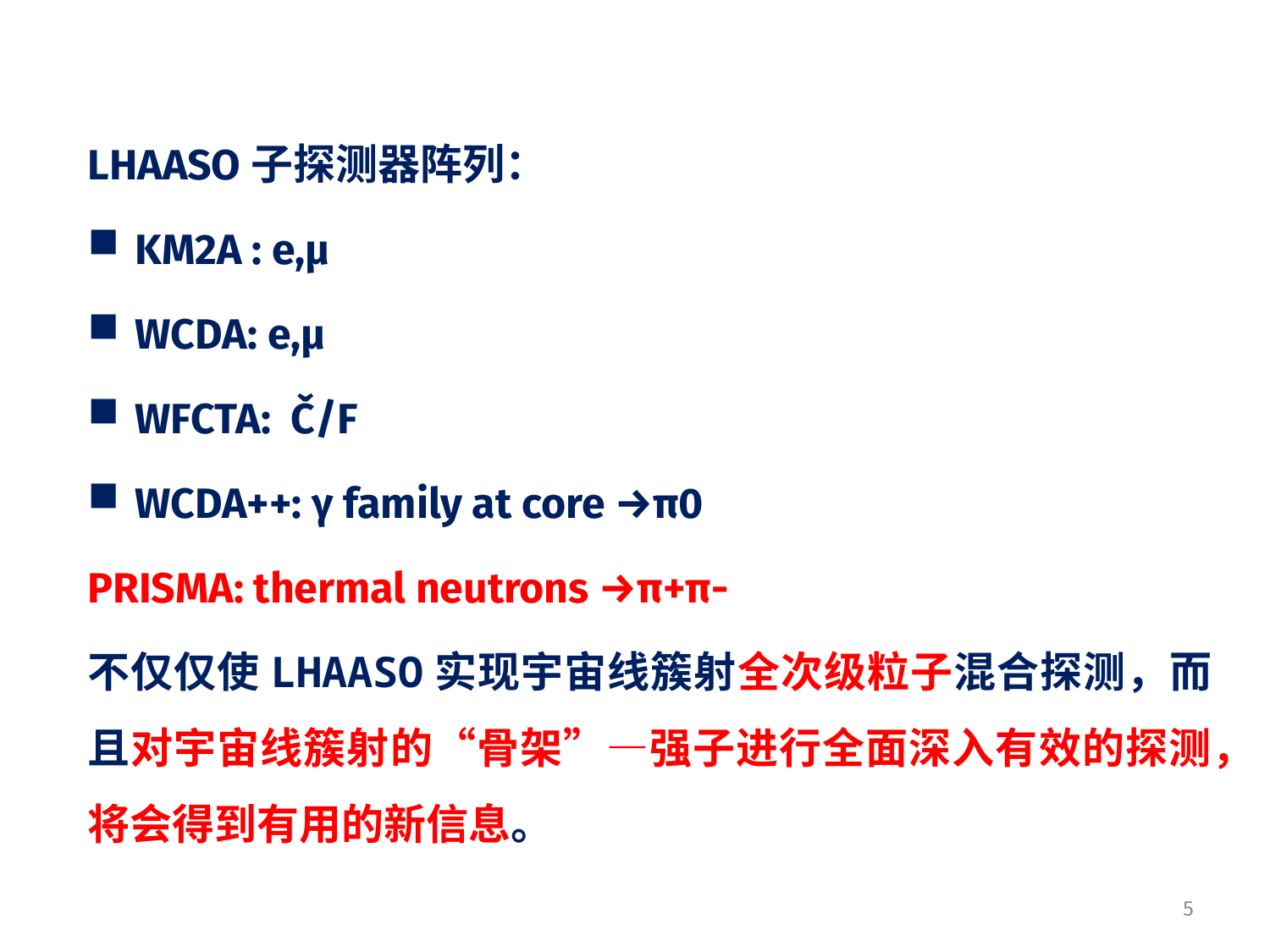

LHAASO子探测器阵列：
KM2A : e,μ
WCDA: e,μ
WFCTA:  Č/F
WCDA++: γ family at core →π0
PRISMA: thermal neutrons →π+π-
不仅仅使LHAASO实现宇宙线簇射全次级粒子混合探测，而且对宇宙线簇射的“骨架”—强子进行全面深入有效的探测，将会得到有用的新信息。

5